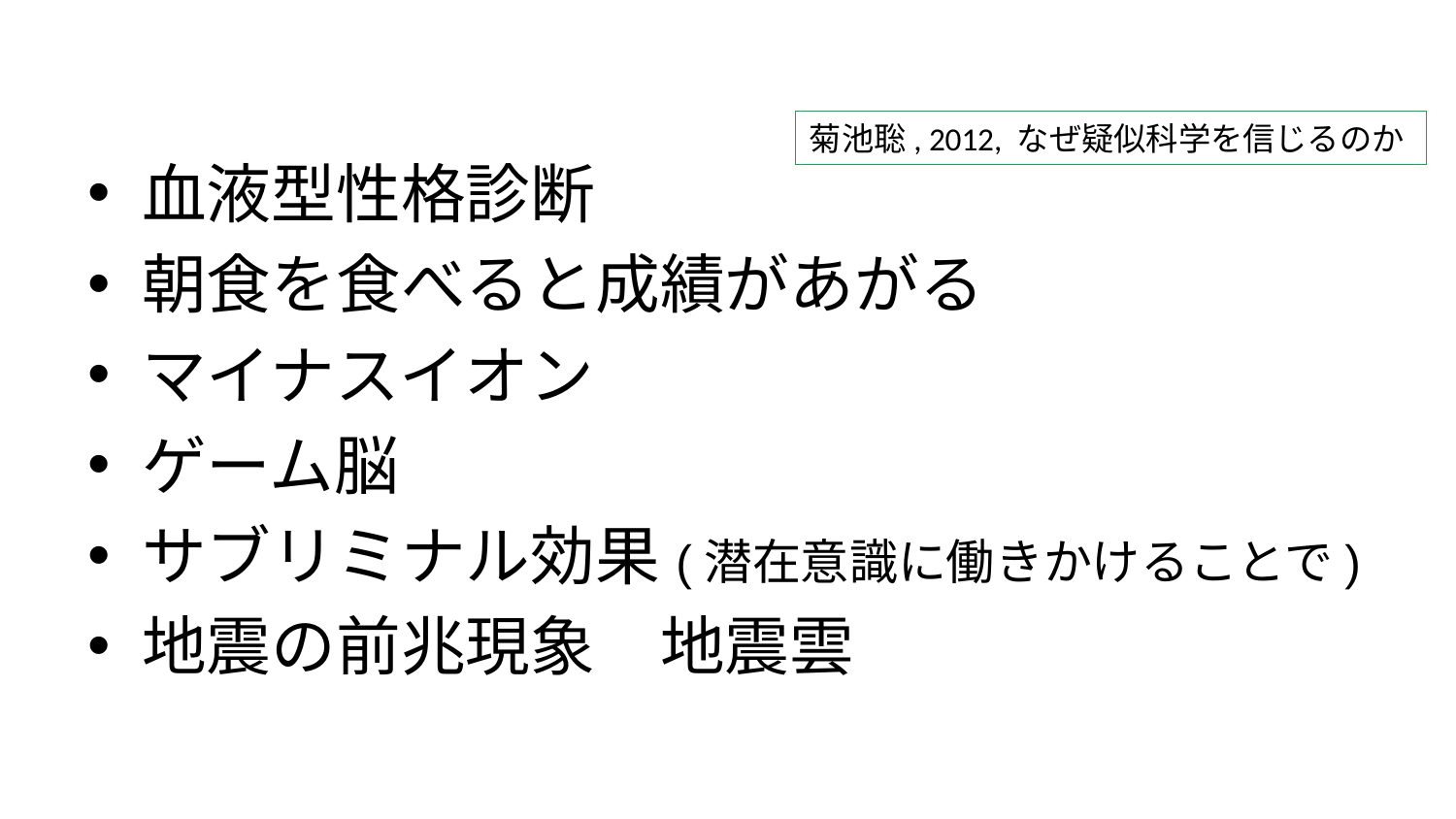

菊池聡, 2012, なぜ疑似科学を信じるのか
血液型性格診断
朝食を食べると成績があがる
マイナスイオン
ゲーム脳
サブリミナル効果(潜在意識に働きかけることで)
地震の前兆現象　地震雲